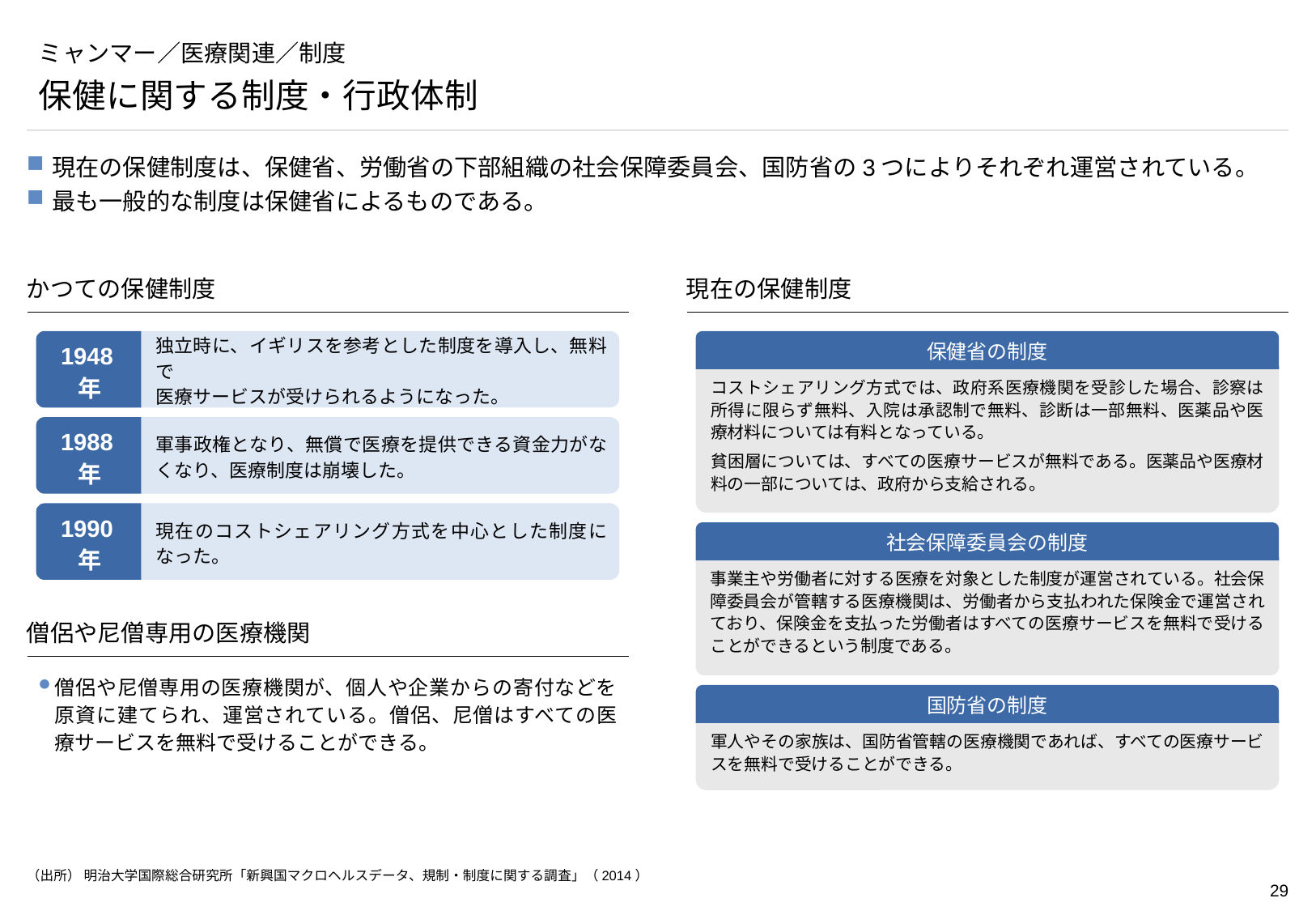

# ミャンマー／医療関連／制度
保健に関する制度・行政体制
独立時に、イギリスを参考とした制度を導入し、無料で
医療サービスが受けられるようになった。
現在の保健制度は、保健省、労働省の下部組織の社会保障委員会、国防省の3つによりそれぞれ運営されている。
最も一般的な制度は保健省によるものである。
軍事政権となり、無償で医療を提供できる資金力がなくなり、医療制度は崩壊した。
かつての保健制度
現在の保健制度
現在のコストシェアリング方式を中心とした制度になった。
1948年
保健省の制度
コストシェアリング方式では、政府系医療機関を受診した場合、診察は所得に限らず無料、入院は承認制で無料、診断は一部無料、医薬品や医療材料については有料となっている。
貧困層については、すべての医療サービスが無料である。医薬品や医療材料の一部については、政府から支給される。
1988年
1990年
社会保障委員会の制度
事業主や労働者に対する医療を対象とした制度が運営されている。社会保障委員会が管轄する医療機関は、労働者から支払われた保険金で運営されており、保険金を支払った労働者はすべての医療サービスを無料で受けることができるという制度である。
僧侶や尼僧専用の医療機関
僧侶や尼僧専用の医療機関が、個人や企業からの寄付などを原資に建てられ、運営されている。僧侶、尼僧はすべての医療サービスを無料で受けることができる。
国防省の制度
軍人やその家族は、国防省管轄の医療機関であれば、すべての医療サービスを無料で受けることができる。
（出所） 明治大学国際総合研究所「新興国マクロヘルスデータ、規制・制度に関する調査」（2014）